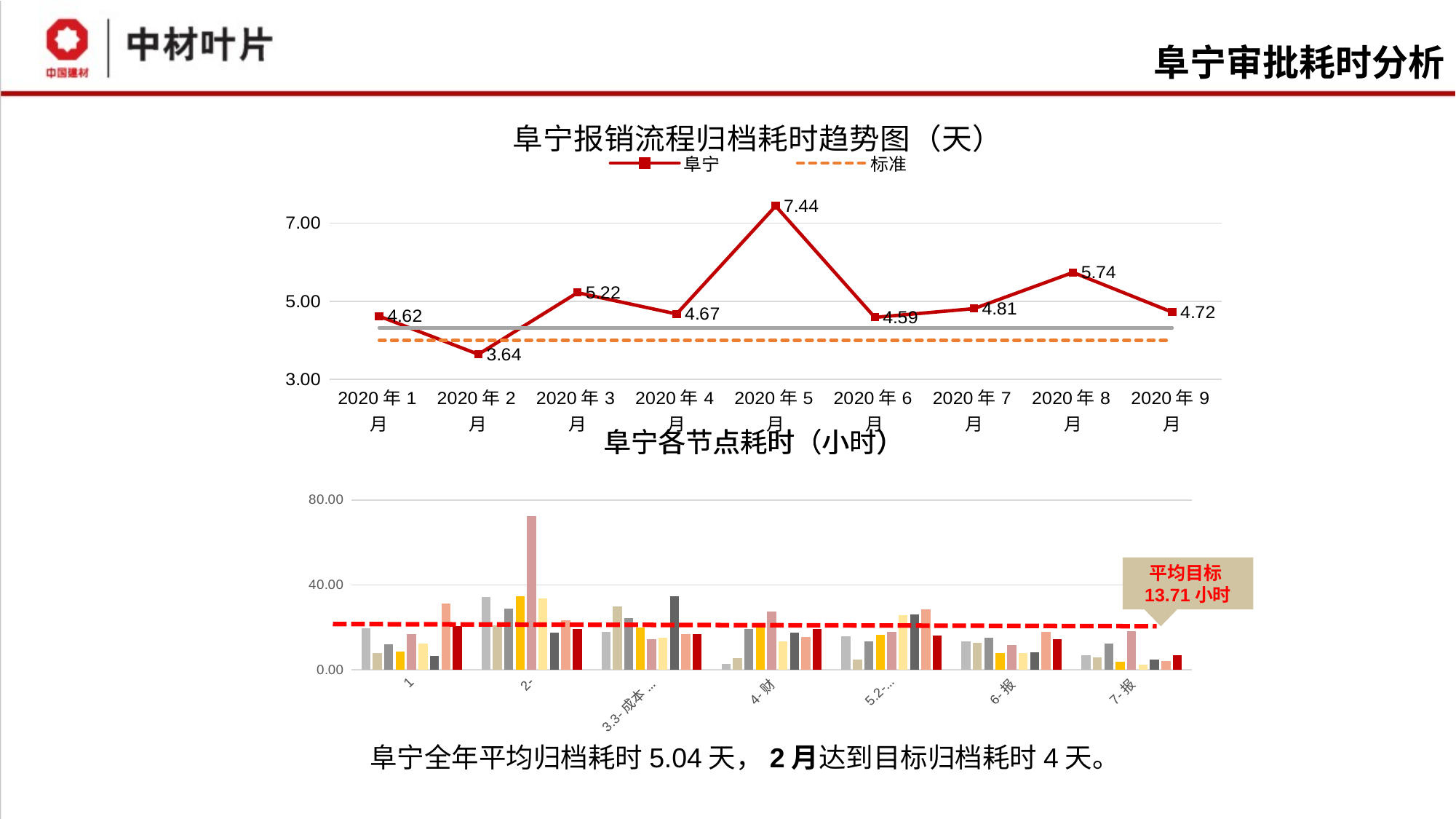

阜宁审批耗时分析

### Chart: 阜宁报销流程归档耗时趋势图（天）

| Category | 阜宁 | 标准 | 公司平均值 |
|---|---|---|---|
| 2020年1月 | 4.61617065519399 | 4.0 | 4.32025810135383 |
| 2020年2月 | 3.63989865846301 | 4.0 | 4.32025810135383 |
| 2020年3月 | 5.22003371763247 | 4.0 | 4.32025810135383 |
| 2020年4月 | 4.67264564326971 | 4.0 | 4.32025810135383 |
| 2020年5月 | 7.43993981294173 | 4.0 | 4.32025810135383 |
| 2020年6月 | 4.58544814860318 | 4.0 | 4.32025810135383 |
| 2020年7月 | 4.80998719706475 | 4.0 | 4.32025810135383 |
| 2020年8月 | 5.73762409772904 | 4.0 | 4.32025810135383 |
| 2020年9月 | 4.7198284299933 | 4.0 | 4.32025810135383 |
阜宁各节点耗时（小时）
阜宁各节点耗时（小时）

### Chart

| Category | 2020年1月 | 2020年2月 | 2020年3月 | 2020年4月 | 2020年5月 | 2020年6月 | 2020年7月 | 2020年8月 | 2020年9月 |
|---|---|---|---|---|---|---|---|---|---|
| 1-申请人 | 19.6667512076851 | 8.07380208329596 | 12.0409656084403 | 8.71196969696426 | 16.8980202821909 | 12.2323282828332 | 6.48025132275819 | 31.1241264619886 | 20.4556273946344 |
| 2-本地财务 | 34.4254436728055 | 20.7844360269056 | 28.7848263889828 | 34.54911111111 | 72.1895045045011 | 33.4874823633166 | 17.6406964573088 | 23.4802777777814 | 19.3536199294779 |
| 3.3-成本中心负责人/部门经理审批 | 17.9461346515997 | 29.7061111112837 | 24.3656894841302 | 19.8848850574818 | 14.3195555555592 | 15.221553287988 | 34.6257833333267 | 16.9918272569394 | 16.7226034858408 |
| 4-财务经理审批 | 2.85077212811882 | 5.38075854686814 | 19.2651313130342 | 20.8216452991474 | 27.5777777777823 | 13.2404745370295 | 17.5599055555626 | 15.4360105363955 | 19.0908666666399 |
| 5.2-总经理审批 | 15.7132862523342 | 4.89319958849551 | 13.2558680555916 | 16.4210536398479 | 17.7100617284046 | 25.5707029478556 | 25.9953277777566 | 28.4201620370441 | 16.1682952069814 |
| 6-报销中心稽核 | 13.3175282484163 | 12.6345061727334 | 15.2586061507484 | 7.98120689653423 | 11.8218364197431 | 7.80123582765536 | 8.14156666668481 | 17.9299583333312 | 14.5036437908557 |
| 7-报销中心付款 | 6.86817956369591 | 5.88475427353002 | 12.3097222222516 | 3.77362373738751 | 18.0417992424204 | 2.49697831979805 | 4.99616161615598 | 4.32061594201672 | 6.98122584540903 |

### Chart

| Category | 2020年1月 | 2020年2月 | 2020年3月 | 2020年4月 | 2020年5月 | 2020年6月 | 2020年7月 | 2020年8月 | 2020年9月 |
|---|---|---|---|---|---|---|---|---|---|
| 1-申请人 | 19.6667512076851 | 8.07380208329596 | 12.0409656084403 | 8.71196969696426 | 16.8980202821909 | 12.2323282828332 | 6.48025132275819 | 31.1241264619886 | 20.4556273946344 |
| 2-本地财务 | 34.4254436728055 | 20.7844360269056 | 28.7848263889828 | 34.54911111111 | 72.1895045045011 | 33.4874823633166 | 17.6406964573088 | 23.4802777777814 | 19.3536199294779 |
| 3.3-成本中心负责人/部门经理审批 | 17.9461346515997 | 29.7061111112837 | 24.3656894841302 | 19.8848850574818 | 14.3195555555592 | 15.221553287988 | 34.6257833333267 | 16.9918272569394 | 16.7226034858408 |
| 4-财务经理审批 | 2.85077212811882 | 5.38075854686814 | 19.2651313130342 | 20.8216452991474 | 27.5777777777823 | 13.2404745370295 | 17.5599055555626 | 15.4360105363955 | 19.0908666666399 |
| 5.2-总经理审批 | 15.7132862523342 | 4.89319958849551 | 13.2558680555916 | 16.4210536398479 | 17.7100617284046 | 25.5707029478556 | 25.9953277777566 | 28.4201620370441 | 16.1682952069814 |
| 6-报销中心稽核 | 13.3175282484163 | 12.6345061727334 | 15.2586061507484 | 7.98120689653423 | 11.8218364197431 | 7.80123582765536 | 8.14156666668481 | 17.9299583333312 | 14.5036437908557 |
| 7-报销中心付款 | 6.86817956369591 | 5.88475427353002 | 12.3097222222516 | 3.77362373738751 | 18.0417992424204 | 2.49697831979805 | 4.99616161615598 | 4.32061594201672 | 6.98122584540903 |
平均目标13.71小时
阜宁全年平均归档耗时5.04天，2月达到目标归档耗时4天。